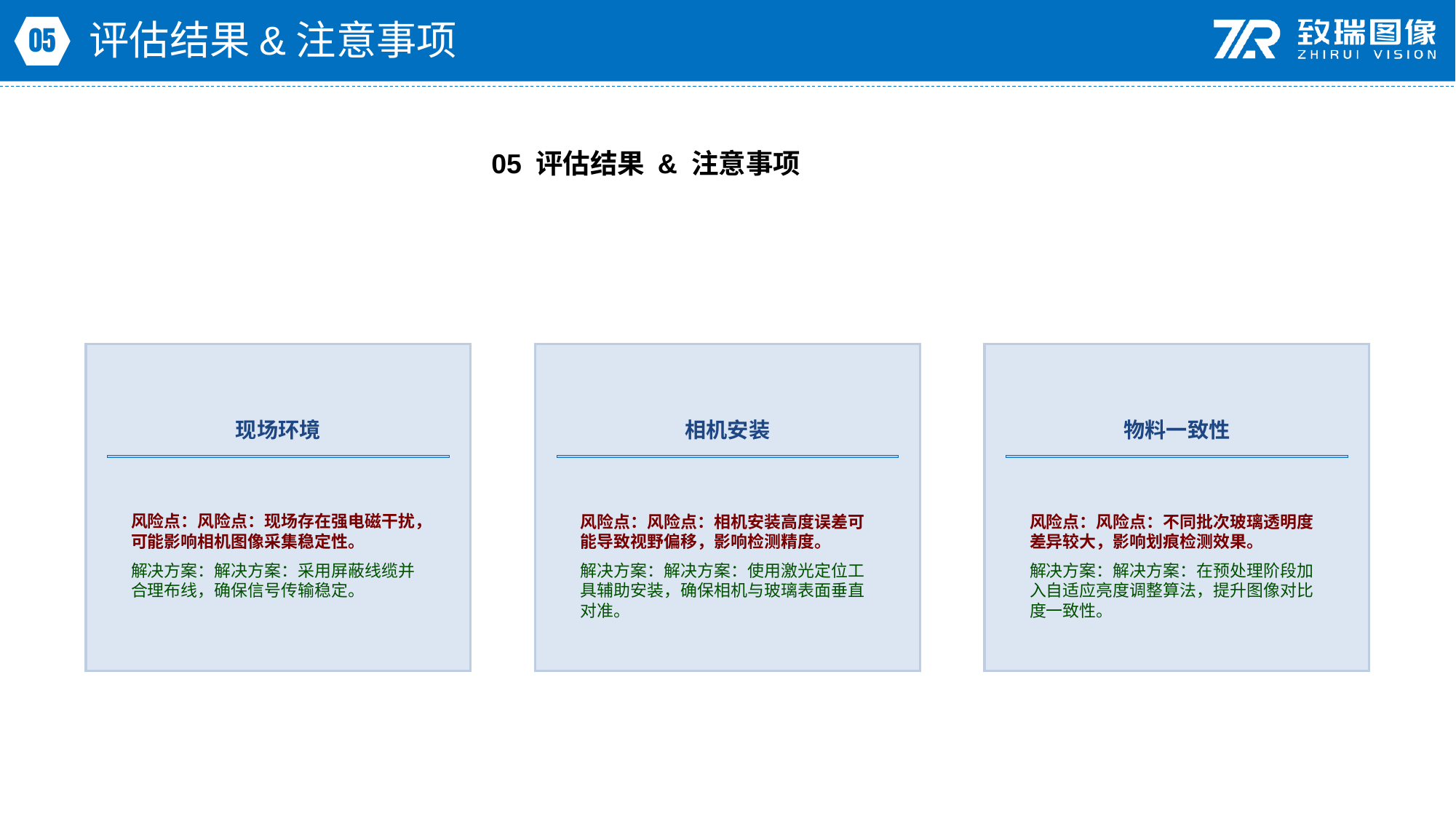

评估结果&注意事项
05

05 评估结果 & 注意事项

现场环境

相机安装

物料一致性

风险点：风险点：现场存在强电磁干扰，可能影响相机图像采集稳定性。
解决方案：解决方案：采用屏蔽线缆并合理布线，确保信号传输稳定。

风险点：风险点：相机安装高度误差可能导致视野偏移，影响检测精度。
解决方案：解决方案：使用激光定位工具辅助安装，确保相机与玻璃表面垂直对准。

风险点：风险点：不同批次玻璃透明度差异较大，影响划痕检测效果。
解决方案：解决方案：在预处理阶段加入自适应亮度调整算法，提升图像对比度一致性。